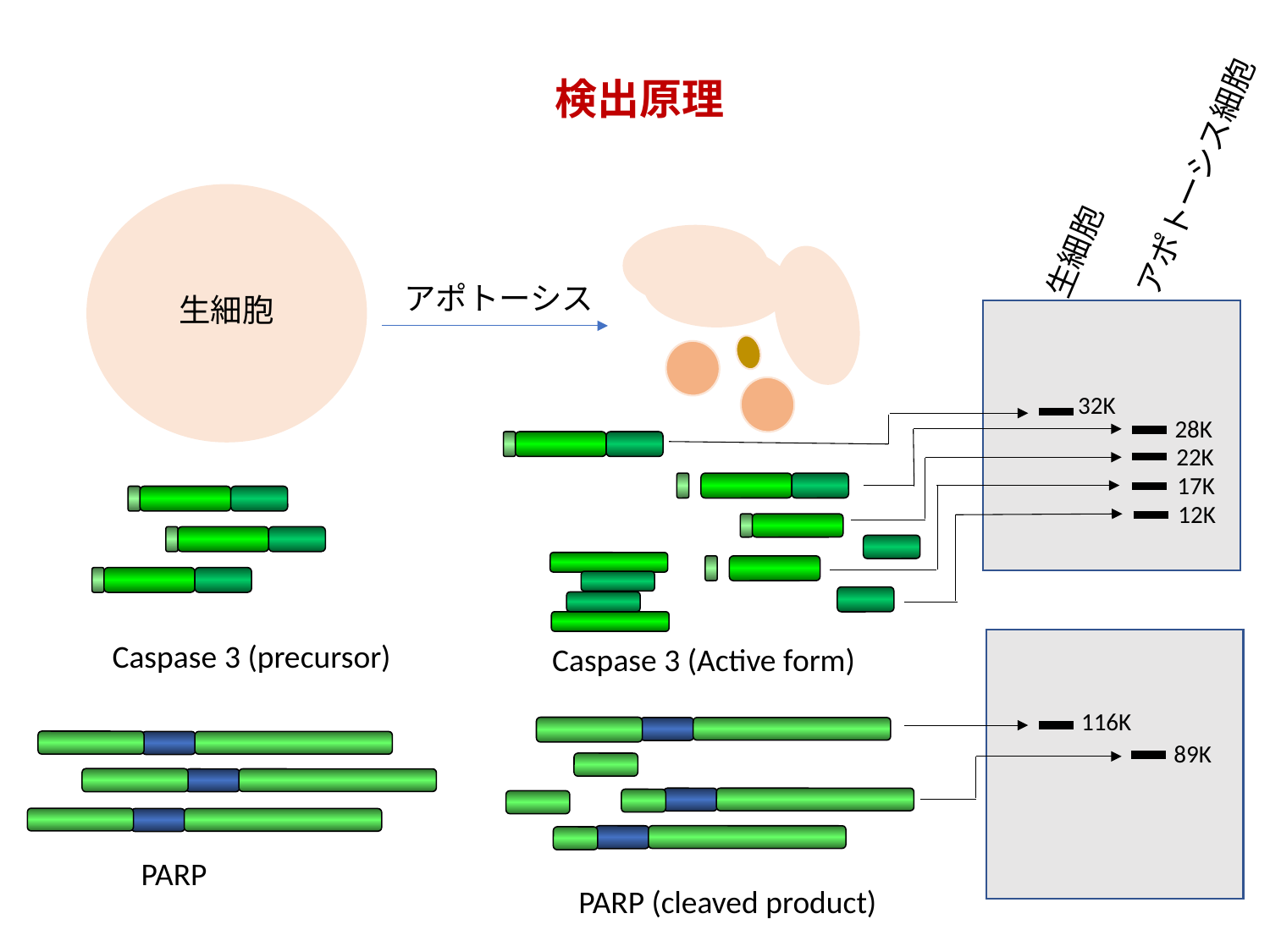

検出原理
アポトーシス細胞

生細胞

アポトーシス

生細胞

32K
28K

22K
17K

12K

Caspase 3 (precursor)
Caspase 3 (Active form)
116K

89K

PARP
PARP (cleaved product)